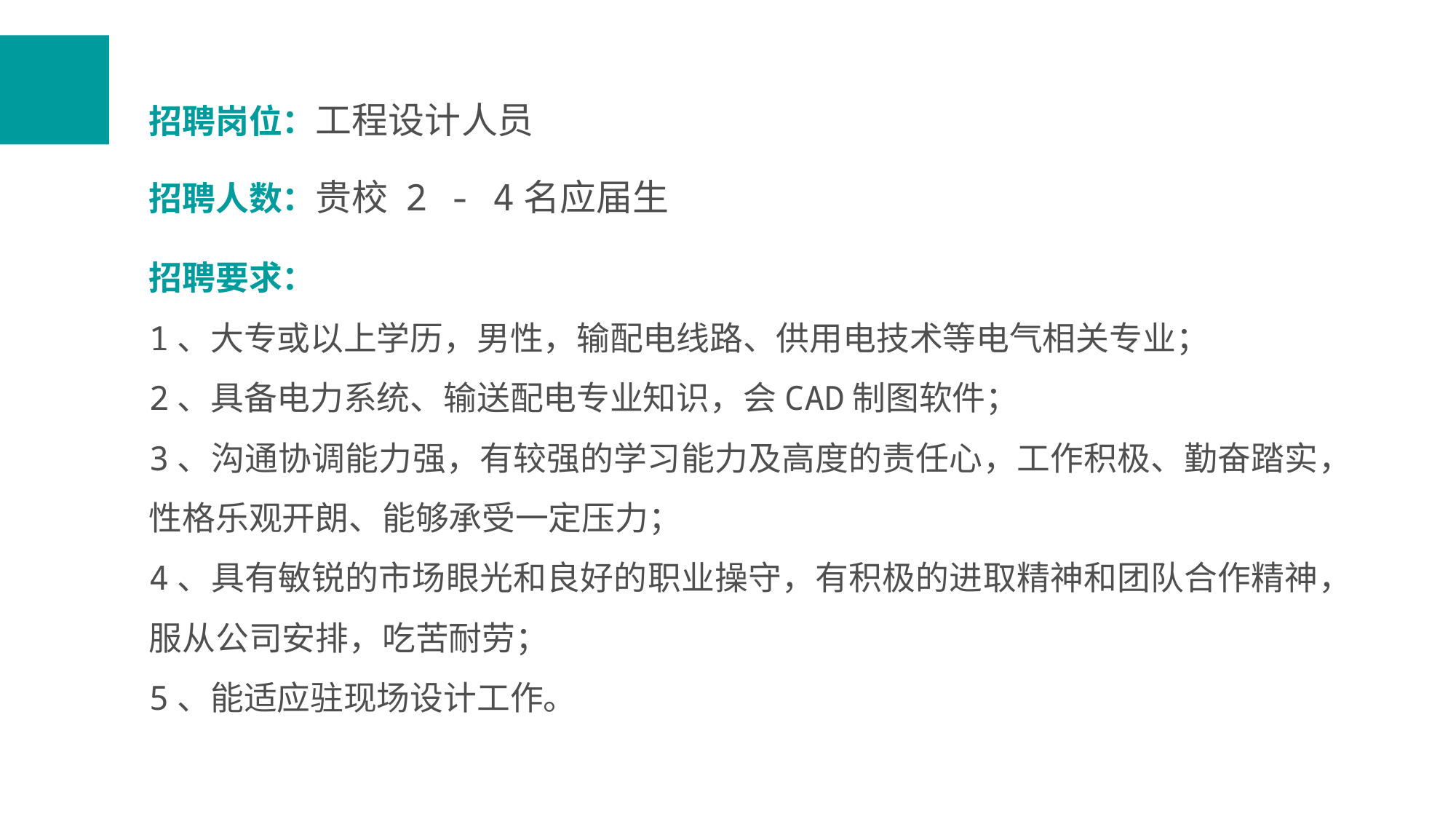

招聘岗位：工程设计人员
招聘人数：贵校 2 - 4名应届生
招聘要求：
1、大专或以上学历，男性，输配电线路、供用电技术等电气相关专业；
2、具备电力系统、输送配电专业知识，会CAD制图软件；
3、沟通协调能力强，有较强的学习能力及高度的责任心，工作积极、勤奋踏实，性格乐观开朗、能够承受一定压力；
4、具有敏锐的市场眼光和良好的职业操守，有积极的进取精神和团队合作精神，服从公司安排，吃苦耐劳；
5、能适应驻现场设计工作。
添加标题
点击此处添加标题添加标题点击此处添加标题点击此处添加标题点击此处添加标题点击此处添加标题添加标题点击此处添加标题点击此处添加标题